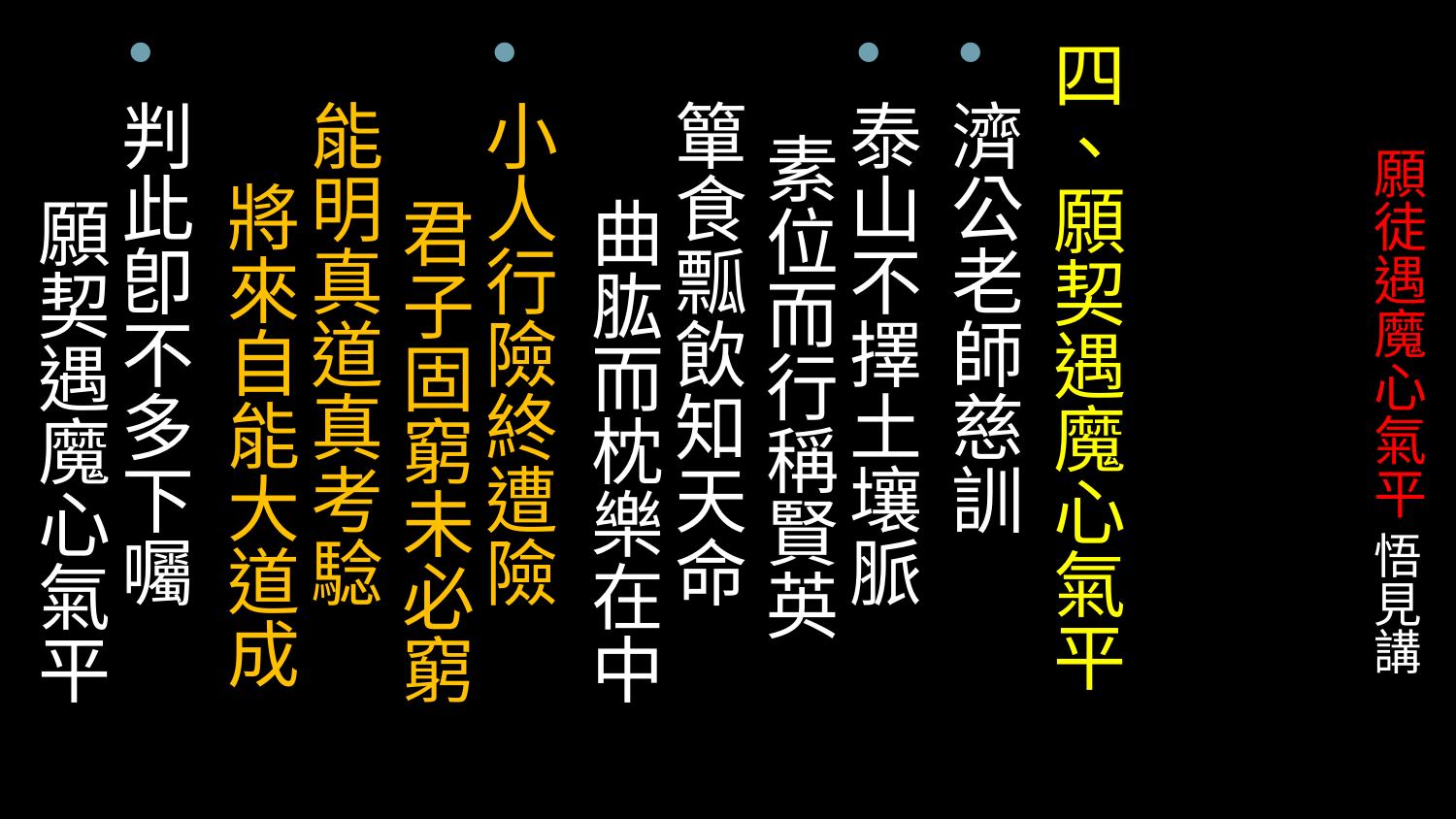

四、願契遇魔心氣平
濟公老師慈訓
泰山不擇土壤脈             素位而行稱賢英 
簞食瓢飲知天命                 曲肱而枕樂在中
小人行險終遭險                 君子固窮未必窮 
能明真道真考騐                將來自能大道成
判此卽不多下囑                 願契遇魔心氣平
# 願徒遇魔心氣平 悟見講